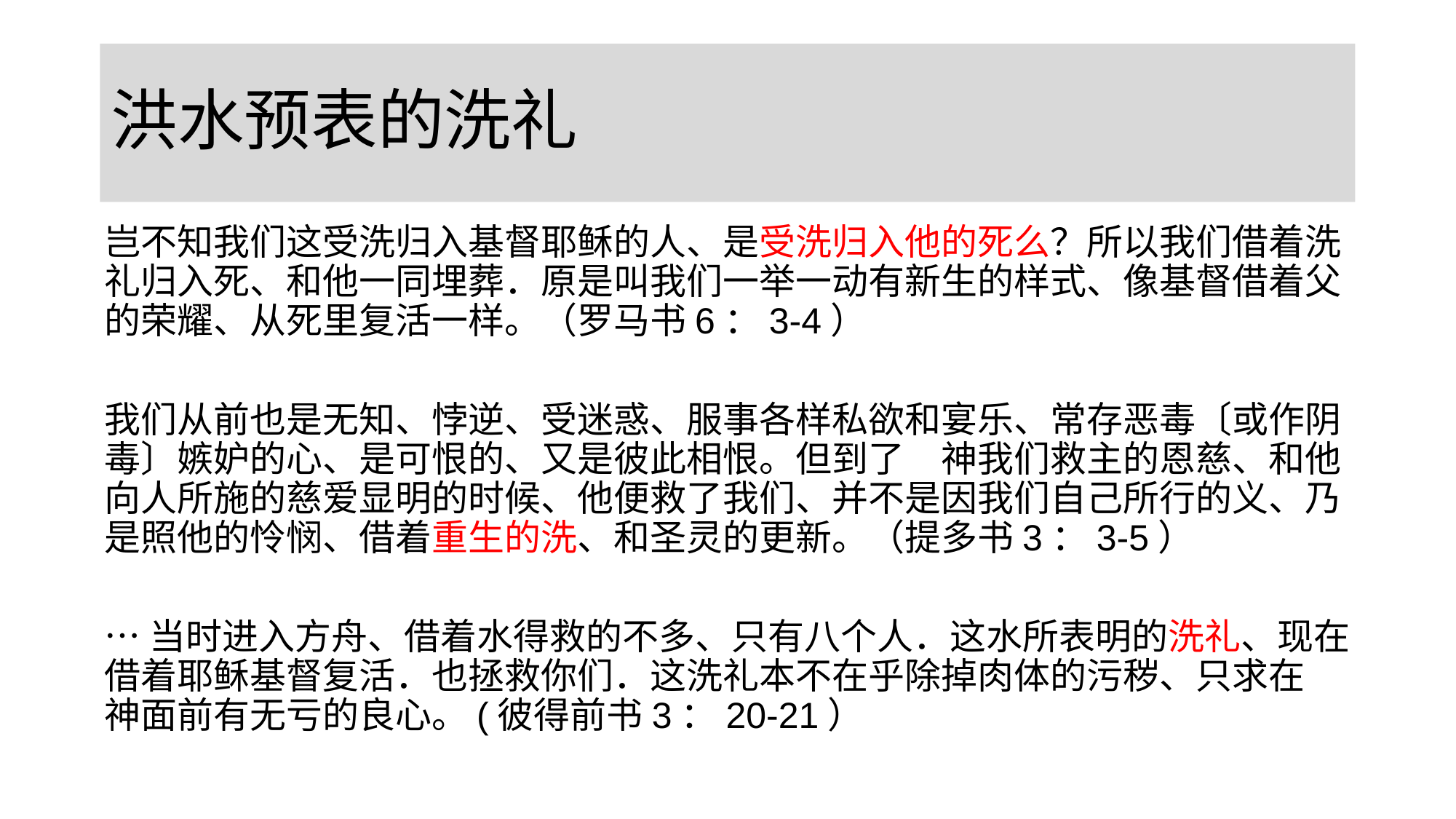

# 洪水预表的洗礼
岂不知我们这受洗归入基督耶稣的人、是受洗归入他的死么？所以我们借着洗礼归入死、和他一同埋葬．原是叫我们一举一动有新生的样式、像基督借着父的荣耀、从死里复活一样。（罗马书6：3-4）

我们从前也是无知、悖逆、受迷惑、服事各样私欲和宴乐、常存恶毒〔或作阴毒〕嫉妒的心、是可恨的、又是彼此相恨。但到了　神我们救主的恩慈、和他向人所施的慈爱显明的时候、他便救了我们、并不是因我们自己所行的义、乃是照他的怜悯、借着重生的洗、和圣灵的更新。（提多书3：3-5）

…当时进入方舟、借着水得救的不多、只有八个人．这水所表明的洗礼、现在借着耶稣基督复活．也拯救你们．这洗礼本不在乎除掉肉体的污秽、只求在　神面前有无亏的良心。(彼得前书3：20-21）